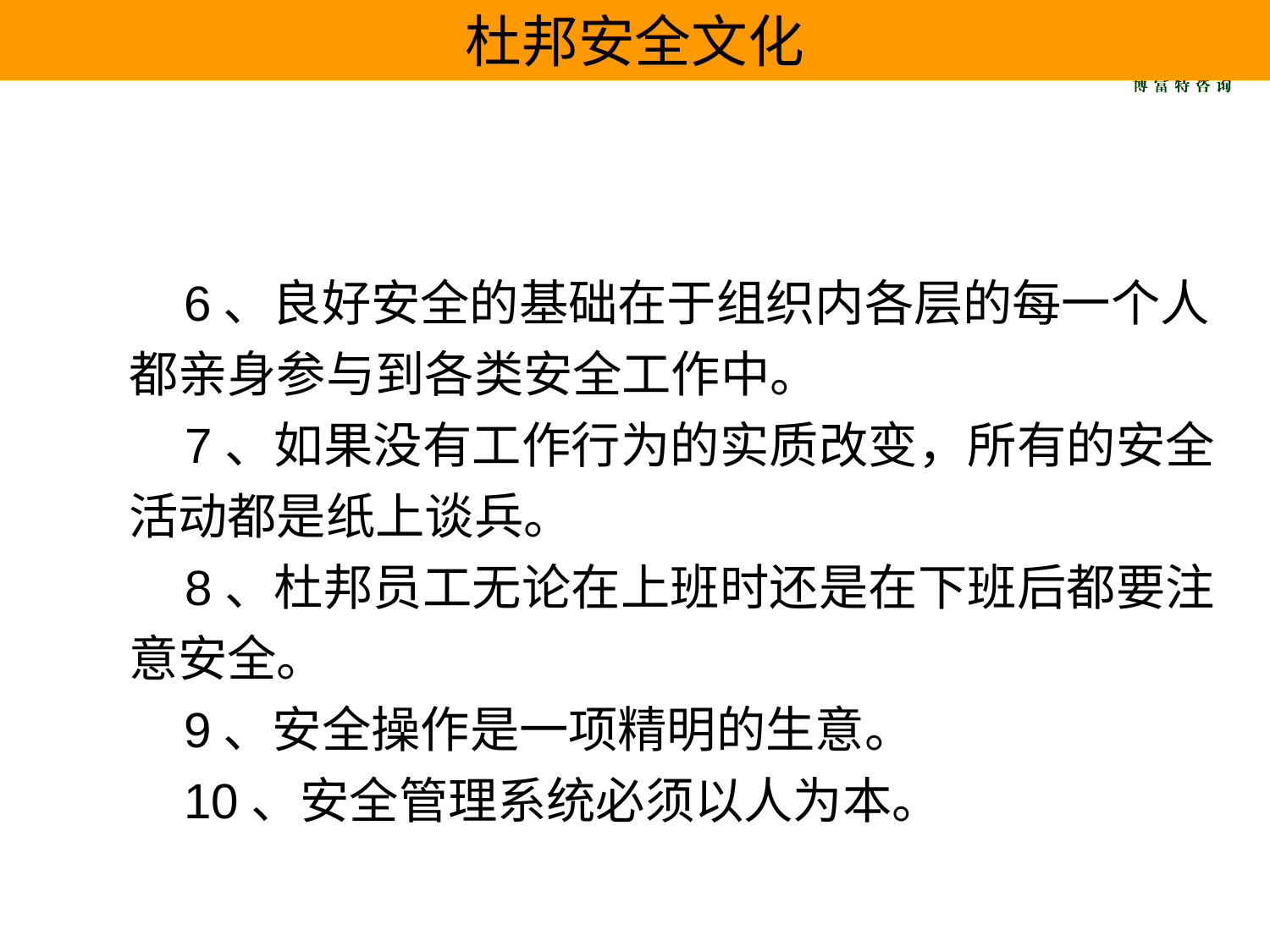

杜邦安全文化
    6、良好安全的基础在于组织内各层的每一个人都亲身参与到各类安全工作中。
    7、如果没有工作行为的实质改变，所有的安全活动都是纸上谈兵。
    8、杜邦员工无论在上班时还是在下班后都要注意安全。
    9、安全操作是一项精明的生意。
    10、安全管理系统必须以人为本。